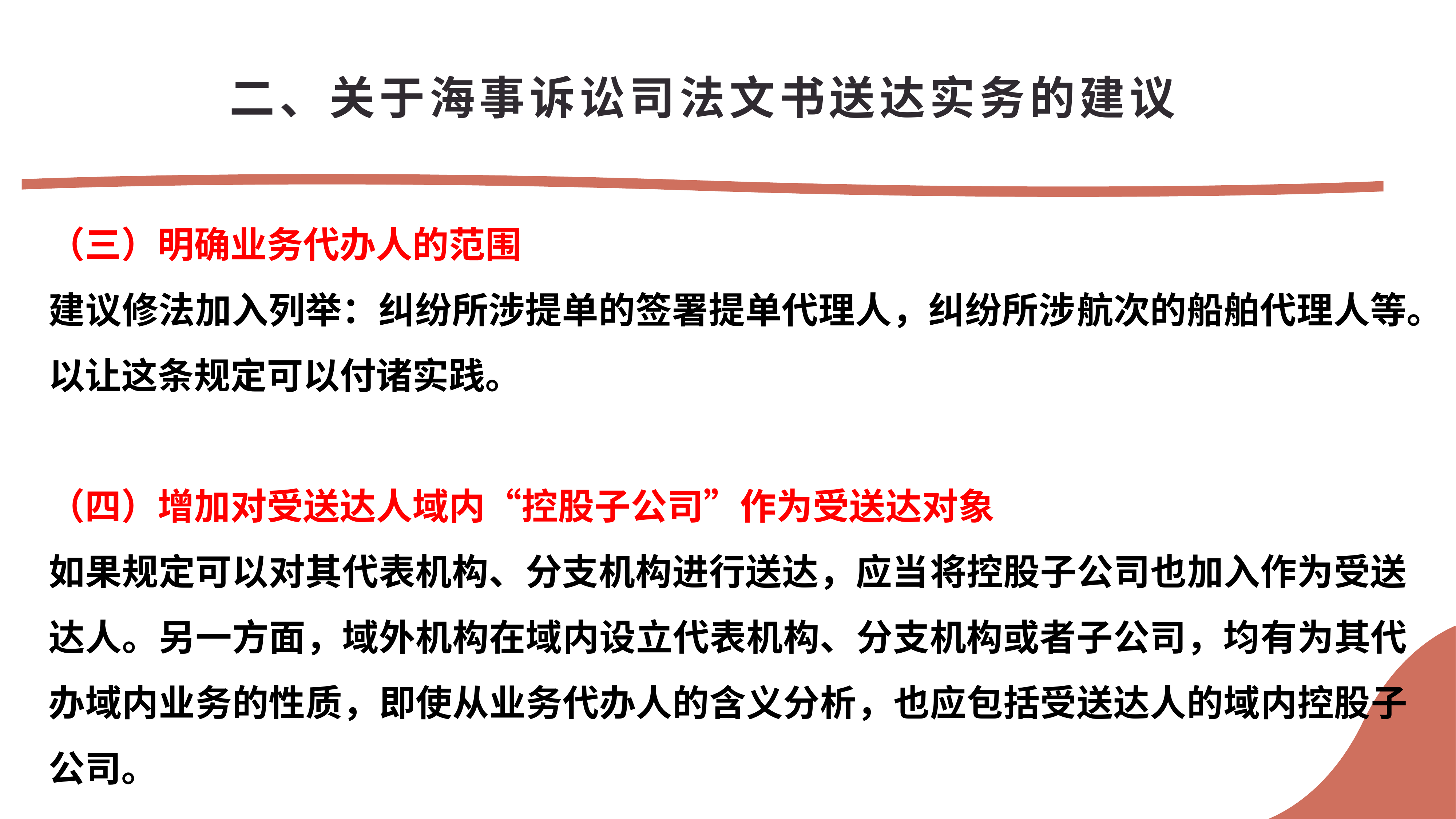

二、关于海事诉讼司法文书送达实务的建议

（三）明确业务代办人的范围
建议修法加入列举：纠纷所涉提单的签署提单代理人，纠纷所涉航次的船舶代理人等。以让这条规定可以付诸实践。

（四）增加对受送达人域内“控股子公司”作为受送达对象
如果规定可以对其代表机构、分支机构进行送达，应当将控股子公司也加入作为受送达人。另一方面，域外机构在域内设立代表机构、分支机构或者子公司，均有为其代办域内业务的性质，即使从业务代办人的含义分析，也应包括受送达人的域内控股子公司。